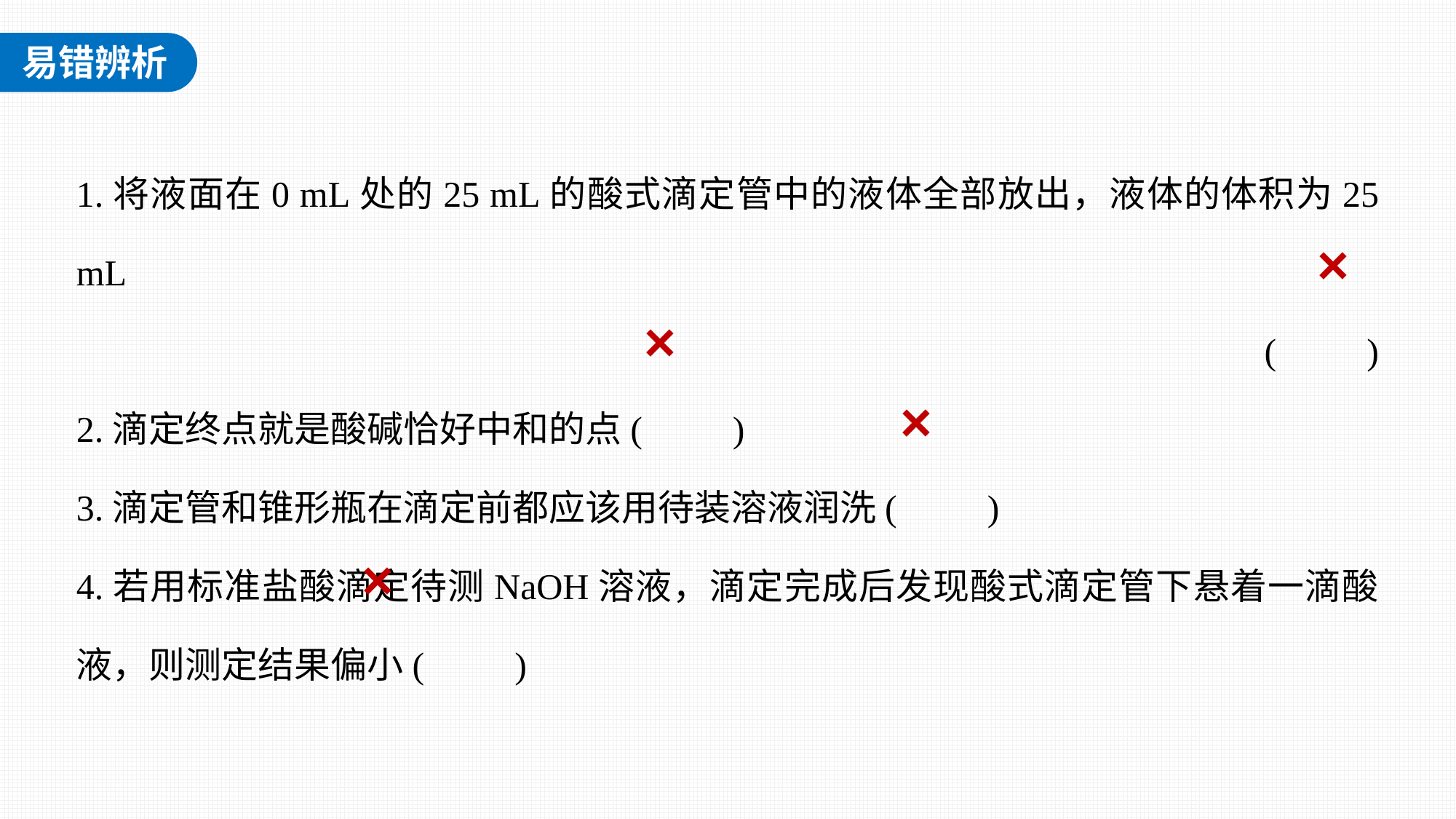

1.将液面在0 mL处的25 mL的酸式滴定管中的液体全部放出，液体的体积为25 mL
(　　)
2.滴定终点就是酸碱恰好中和的点(　　)
3.滴定管和锥形瓶在滴定前都应该用待装溶液润洗(　　)
4.若用标准盐酸滴定待测NaOH溶液，滴定完成后发现酸式滴定管下悬着一滴酸液，则测定结果偏小(　　)
×
×
×
×